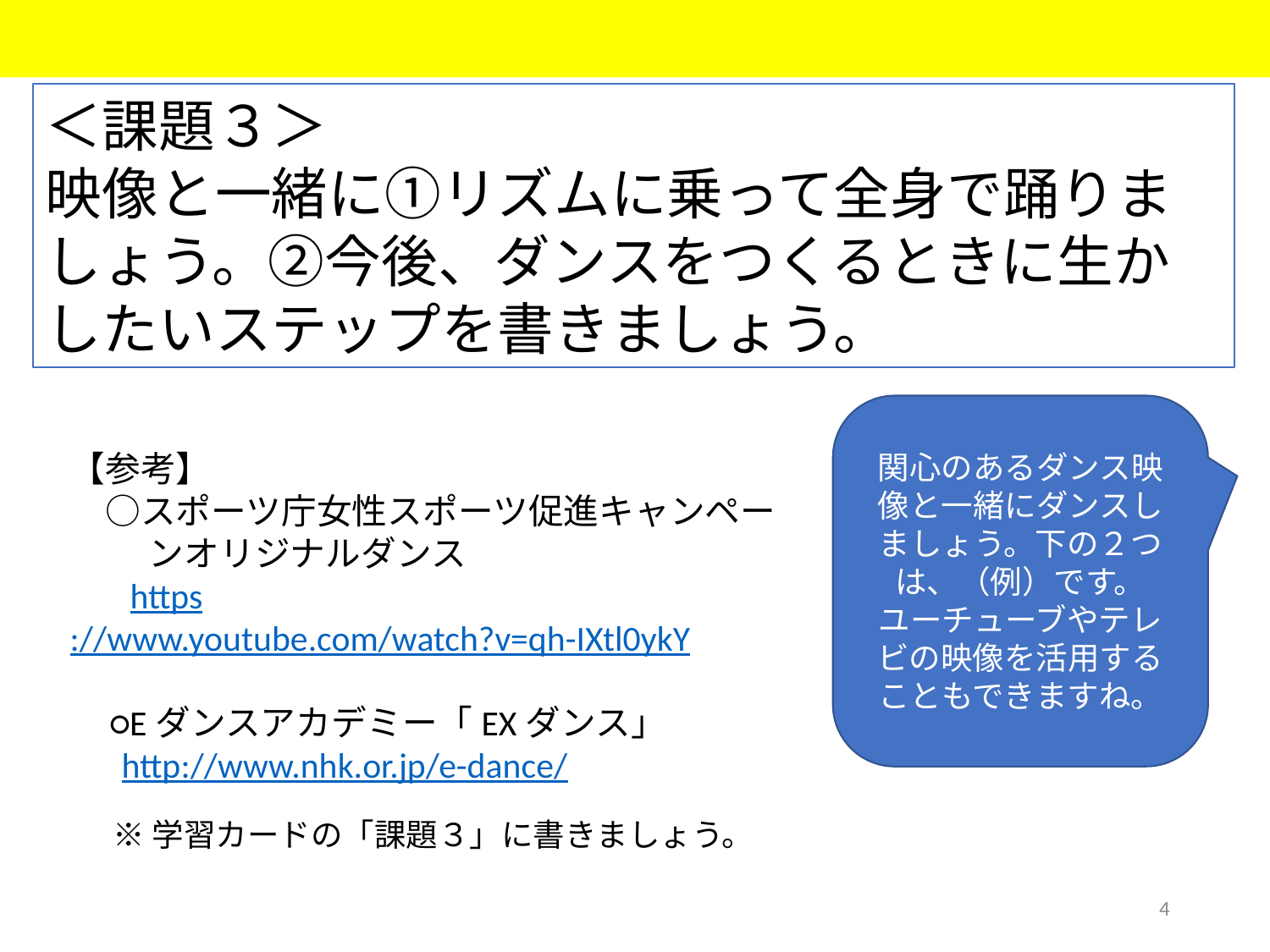

＜課題３＞
映像と一緒に①リズムに乗って全身で踊りましょう。②今後、ダンスをつくるときに生かしたいステップを書きましょう。
関心のあるダンス映像と一緒にダンスしましょう。下の２つは、（例）です。ユーチューブやテレビの映像を活用することもできますね。
【参考】
　○スポーツ庁女性スポーツ促進キャンペー
         ンオリジナルダンス
 　https://www.youtube.com/watch?v=qh-IXtl0ykY

     ○Eダンスアカデミー「EXダンス」
　 http://www.nhk.or.jp/e-dance/

※学習カードの「課題３」に書きましょう。
4